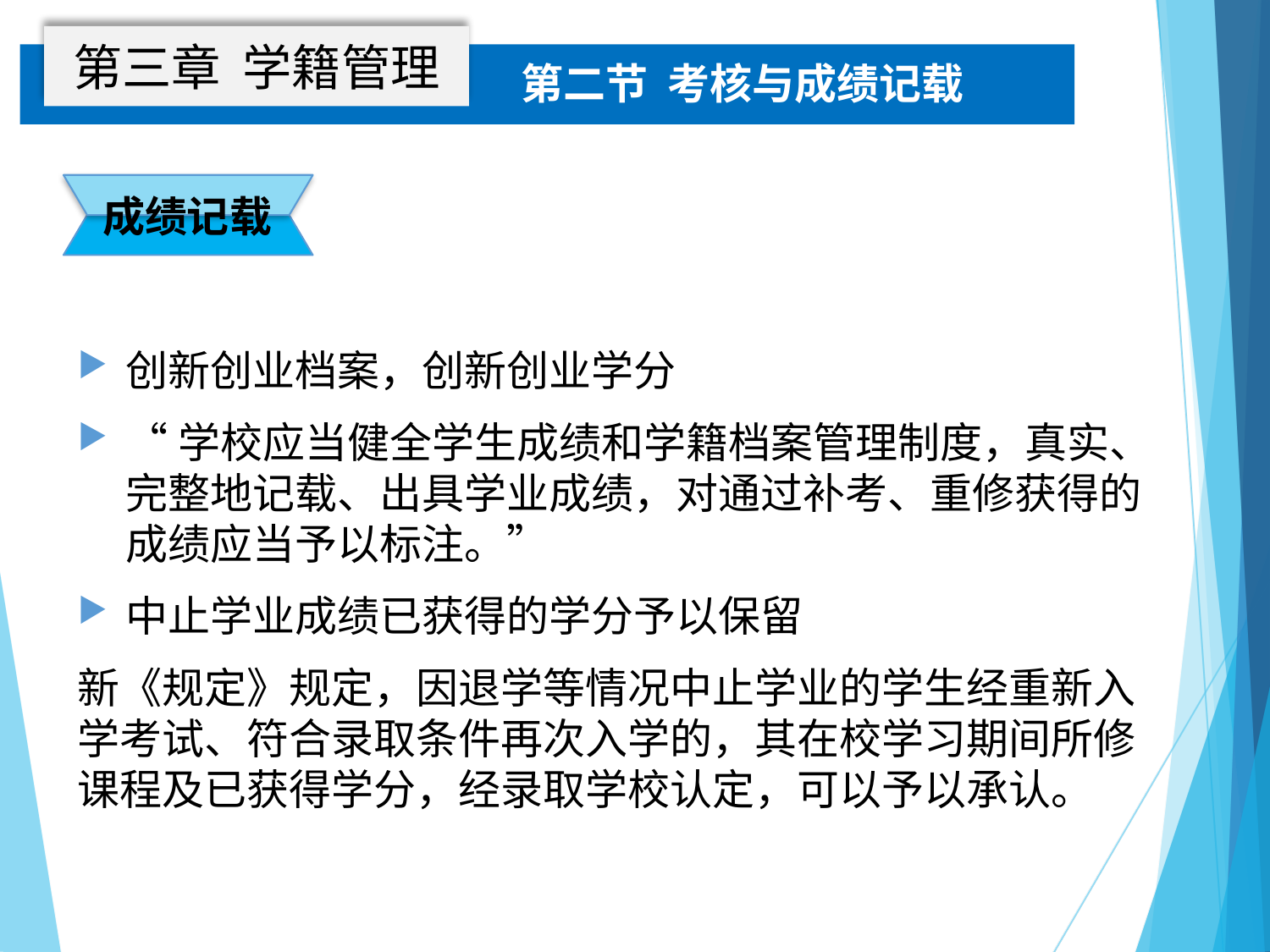

第三章  学籍管理
第二节  考核与成绩记载

成绩记载

创新创业档案，创新创业学分
“学校应当健全学生成绩和学籍档案管理制度，真实、完整地记载、出具学业成绩，对通过补考、重修获得的成绩应当予以标注。”
中止学业成绩已获得的学分予以保留
新《规定》规定，因退学等情况中止学业的学生经重新入学考试、符合录取条件再次入学的，其在校学习期间所修课程及已获得学分，经录取学校认定，可以予以承认。